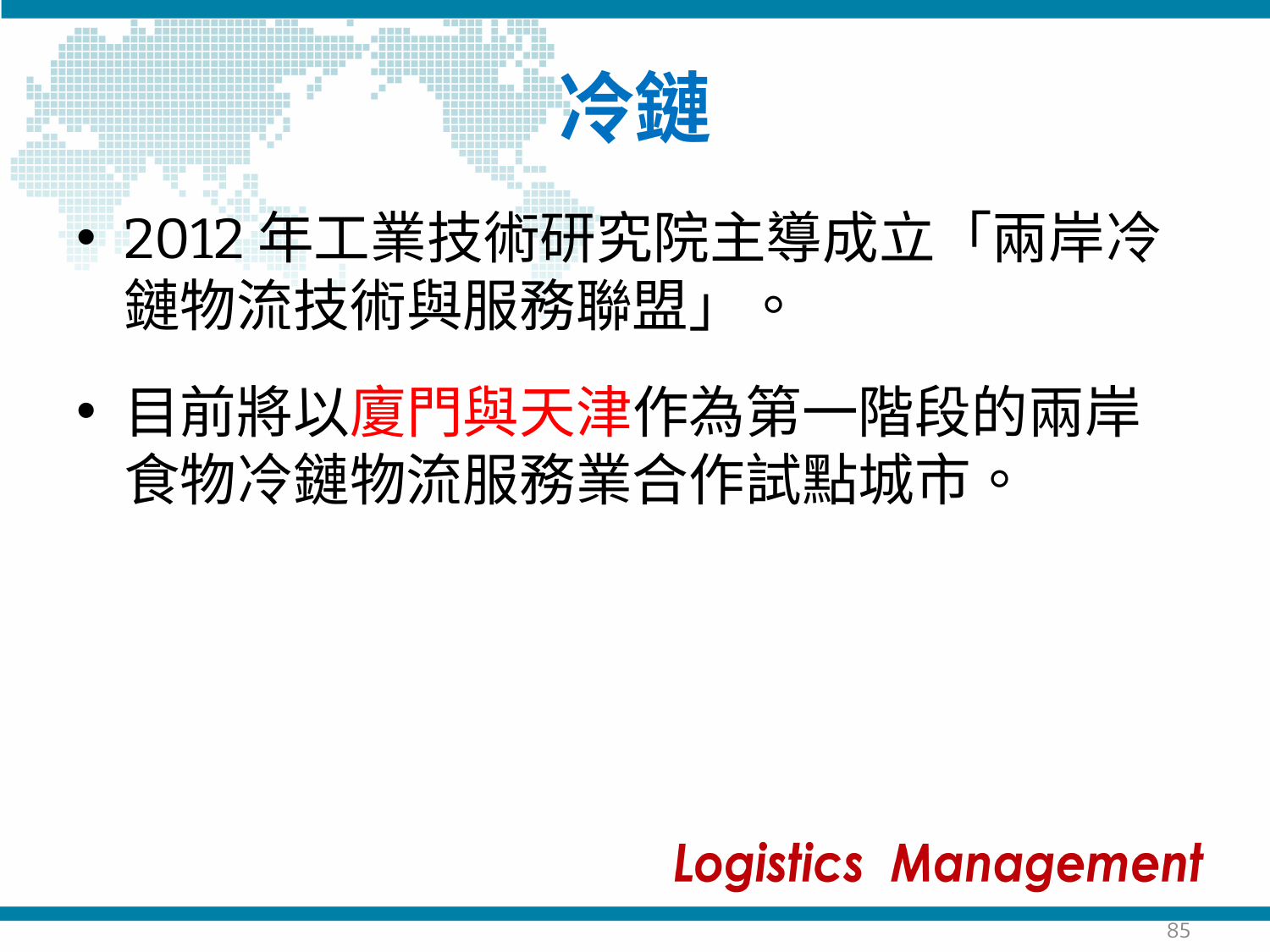

# 冷鏈
2012年工業技術研究院主導成立「兩岸冷鏈物流技術與服務聯盟」。

目前將以廈門與天津作為第一階段的兩岸食物冷鏈物流服務業合作試點城市。

85